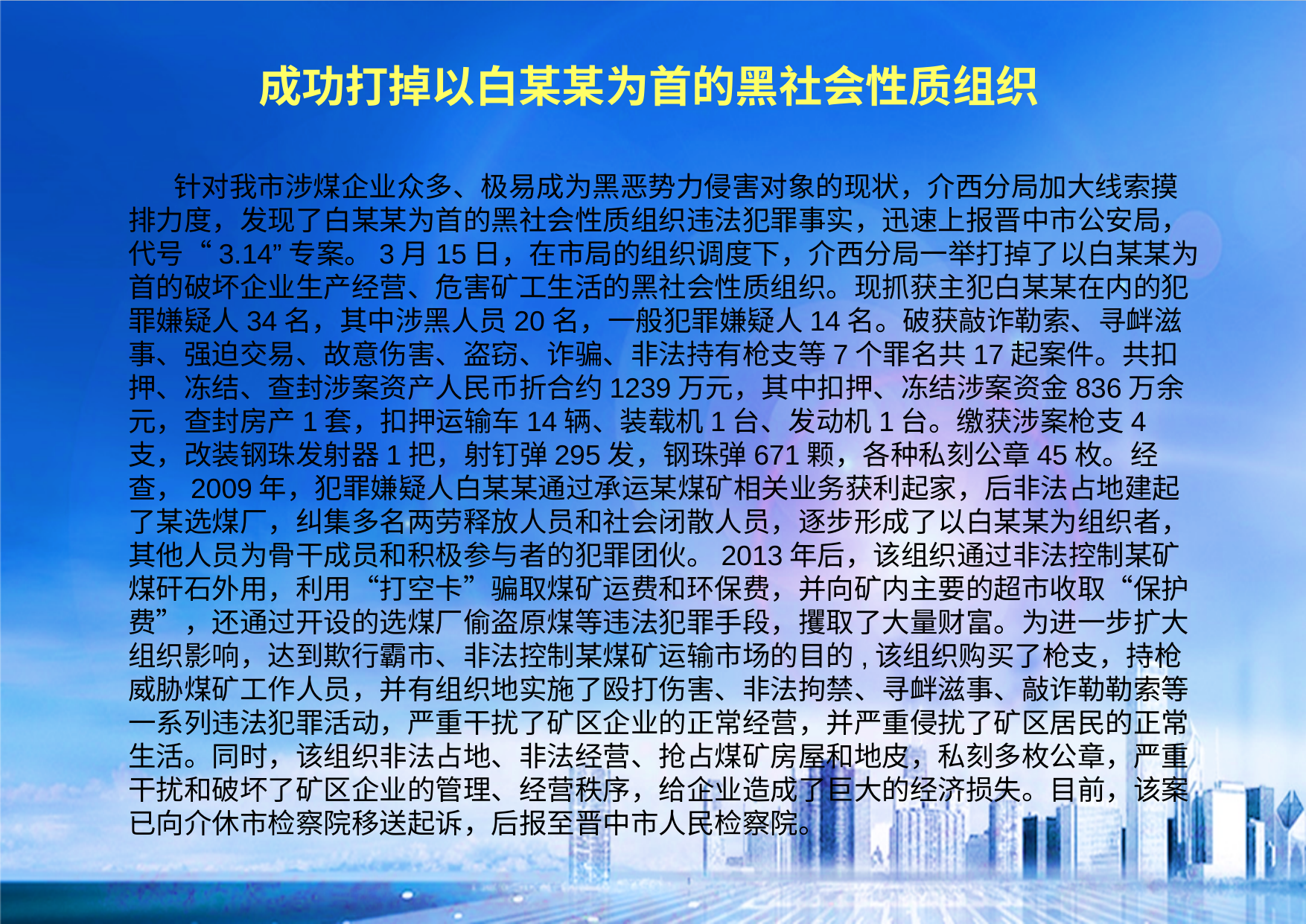

# 成功打掉以白某某为首的黑社会性质组织
           针对我市涉煤企业众多、极易成为黑恶势力侵害对象的现状，介西分局加大线索摸排力度，发现了白某某为首的黑社会性质组织违法犯罪事实，迅速上报晋中市公安局，代号“3.14”专案。3月15日，在市局的组织调度下，介西分局一举打掉了以白某某为首的破坏企业生产经营、危害矿工生活的黑社会性质组织。现抓获主犯白某某在内的犯罪嫌疑人34名，其中涉黑人员20名，一般犯罪嫌疑人14名。破获敲诈勒索、寻衅滋事、强迫交易、故意伤害、盗窃、诈骗、非法持有枪支等7个罪名共17起案件。共扣押、冻结、查封涉案资产人民币折合约1239万元，其中扣押、冻结涉案资金836万余元，查封房产1套，扣押运输车14辆、装载机1台、发动机1台。缴获涉案枪支4支，改装钢珠发射器1把，射钉弹295发，钢珠弹671颗，各种私刻公章45枚。经查，2009年，犯罪嫌疑人白某某通过承运某煤矿相关业务获利起家，后非法占地建起了某选煤厂，纠集多名两劳释放人员和社会闭散人员，逐步形成了以白某某为组织者，其他人员为骨干成员和积极参与者的犯罪团伙。2013年后，该组织通过非法控制某矿煤矸石外用，利用“打空卡”骗取煤矿运费和环保费，并向矿内主要的超市收取“保护费”，还通过开设的选煤厂偷盗原煤等违法犯罪手段，攫取了大量财富。为进一步扩大组织影响，达到欺行霸市、非法控制某煤矿运输市场的目的,该组织购买了枪支，持枪威胁煤矿工作人员，并有组织地实施了殴打伤害、非法拘禁、寻衅滋事、敲诈勒勒索等一系列违法犯罪活动，严重干扰了矿区企业的正常经营，并严重侵扰了矿区居民的正常生活。同时，该组织非法占地、非法经营、抢占煤矿房屋和地皮，私刻多枚公章，严重干扰和破坏了矿区企业的管理、经营秩序，给企业造成了巨大的经济损失。目前，该案已向介休市检察院移送起诉，后报至晋中市人民检察院。